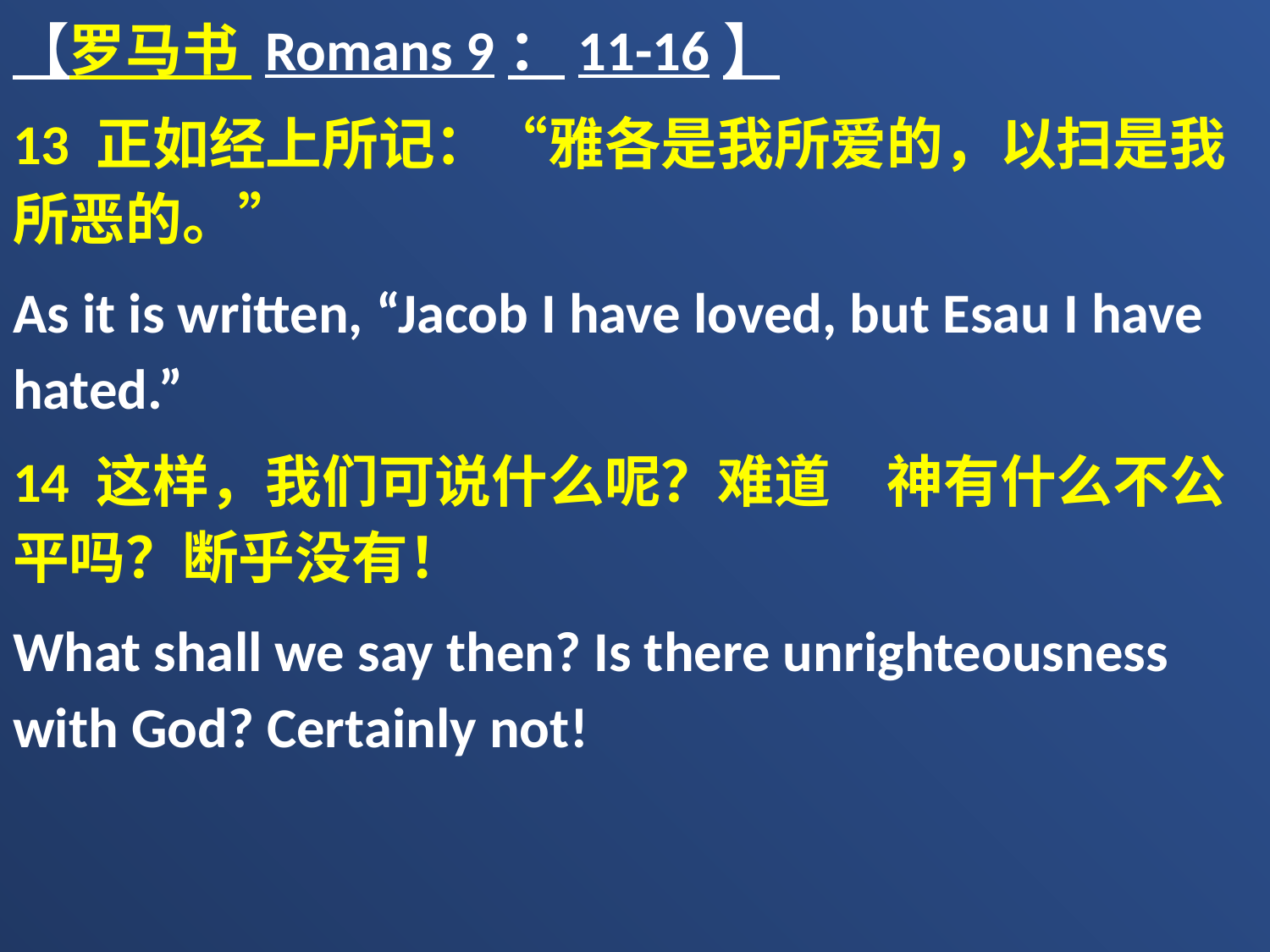

【罗马书 Romans 9：11-16】
13 正如经上所记：“雅各是我所爱的，以扫是我所恶的。”
As it is written, “Jacob I have loved, but Esau I have hated.”
14 这样，我们可说什么呢？难道　神有什么不公平吗？断乎没有！
What shall we say then? Is there unrighteousness with God? Certainly not!